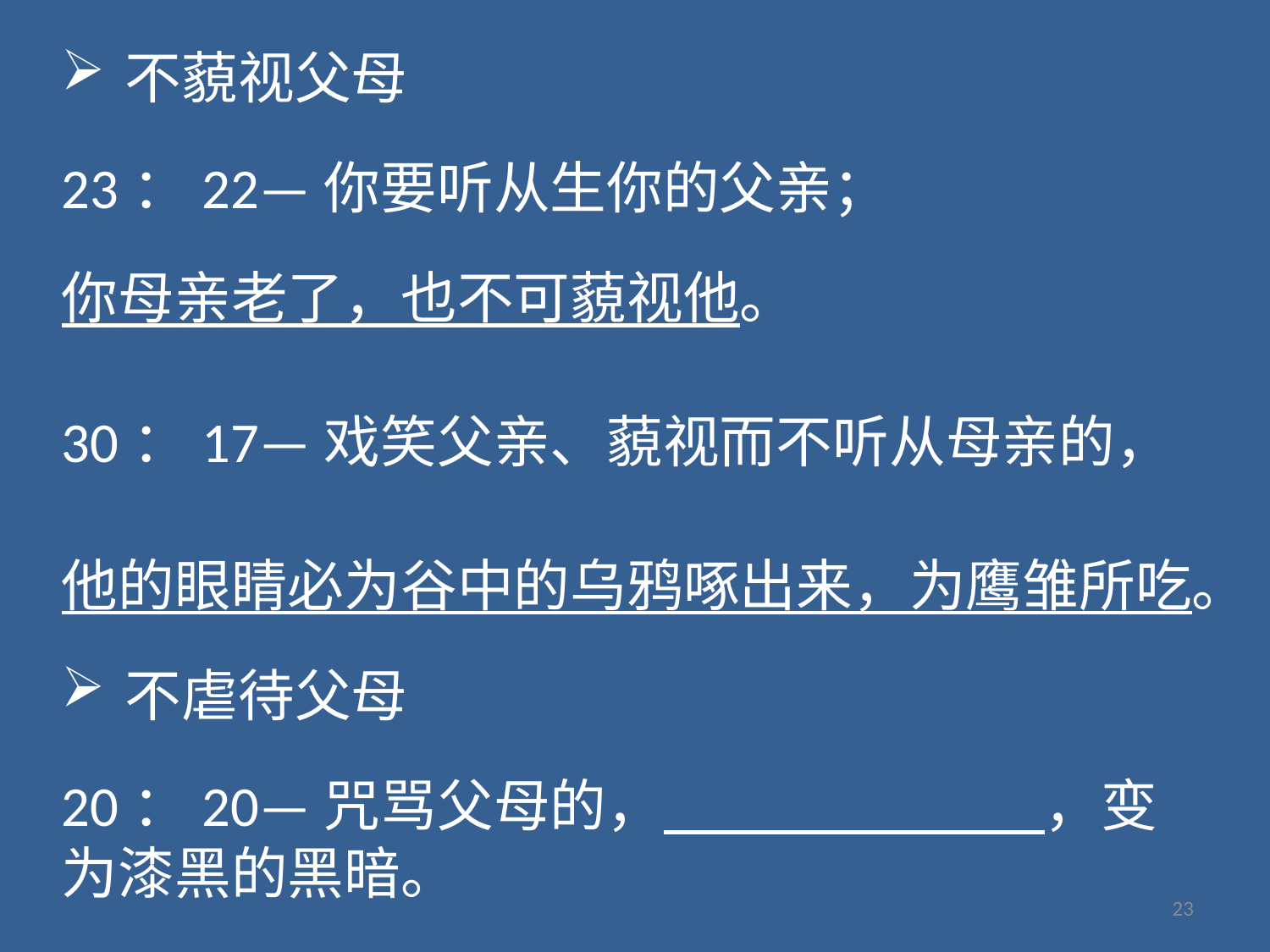

不藐视父母
23：22—你要听从生你的父亲；
你母亲老了，也不可藐视他。
30：17—戏笑父亲、藐视而不听从母亲的，
他的眼睛必为谷中的乌鸦啄出来，为鹰雏所吃。
不虐待父母
20：20—咒骂父母的，                              ，变为漆黑的黑暗。
23